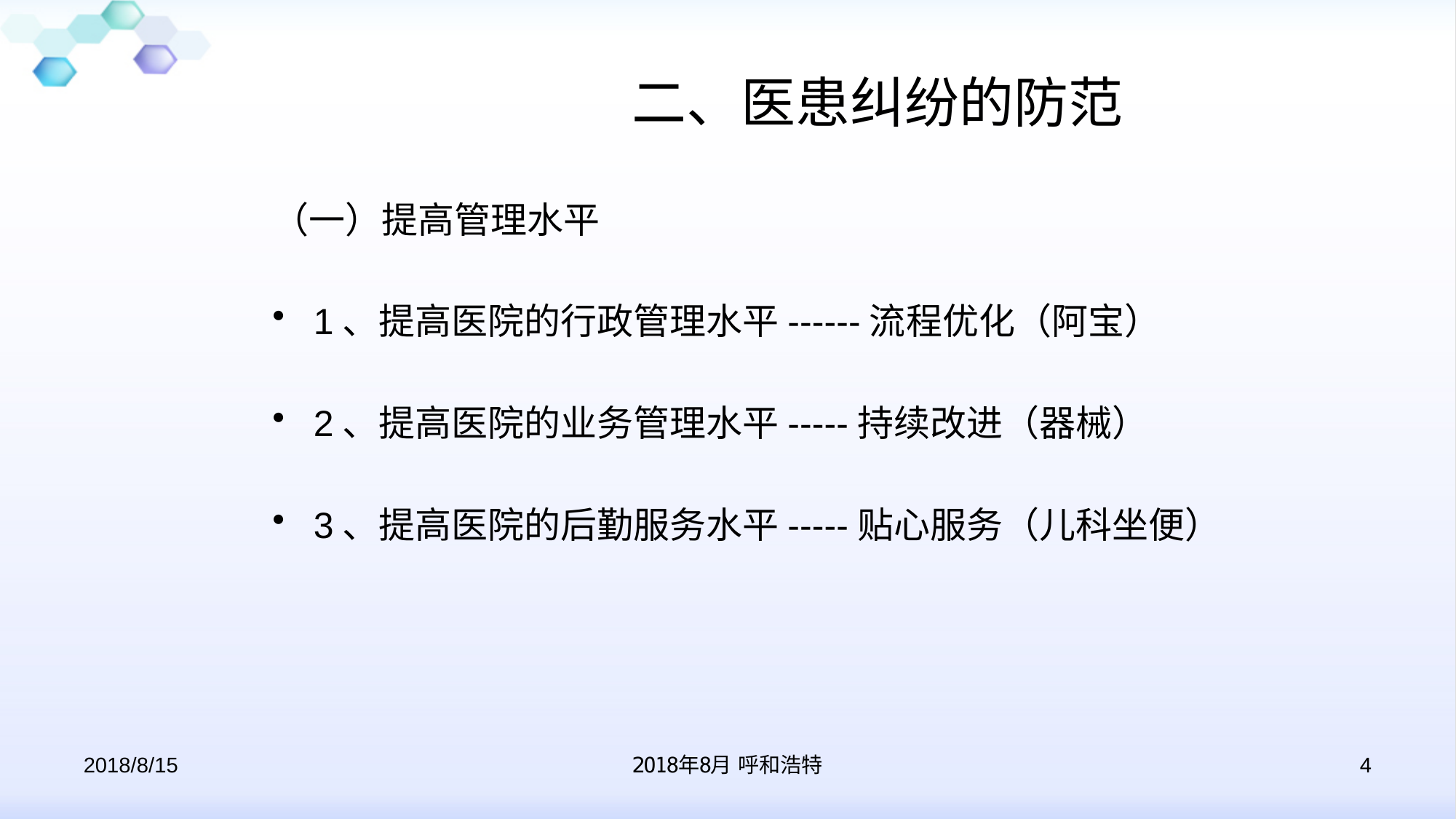

# 二、医患纠纷的防范
（一）提高管理水平

1、提高医院的行政管理水平------流程优化（阿宝）

2、提高医院的业务管理水平-----持续改进（器械）

3、提高医院的后勤服务水平-----贴心服务（儿科坐便）

2018/8/15
2018年8月 呼和浩特
4